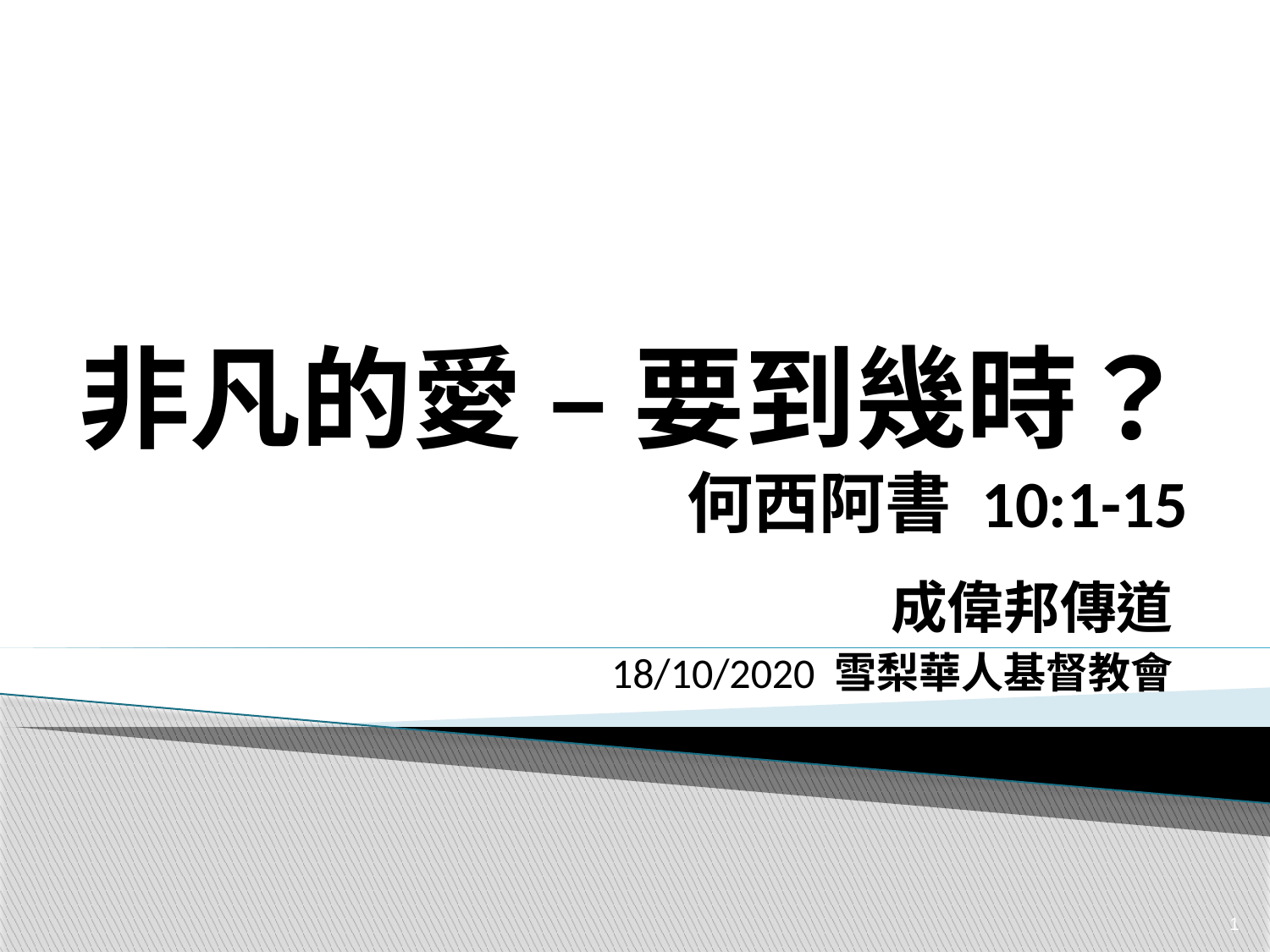

# 非凡的愛 – 要到幾時？ 何西阿書 10:1-15
成偉邦傳道
18/10/2020 雪梨華人基督教會

1